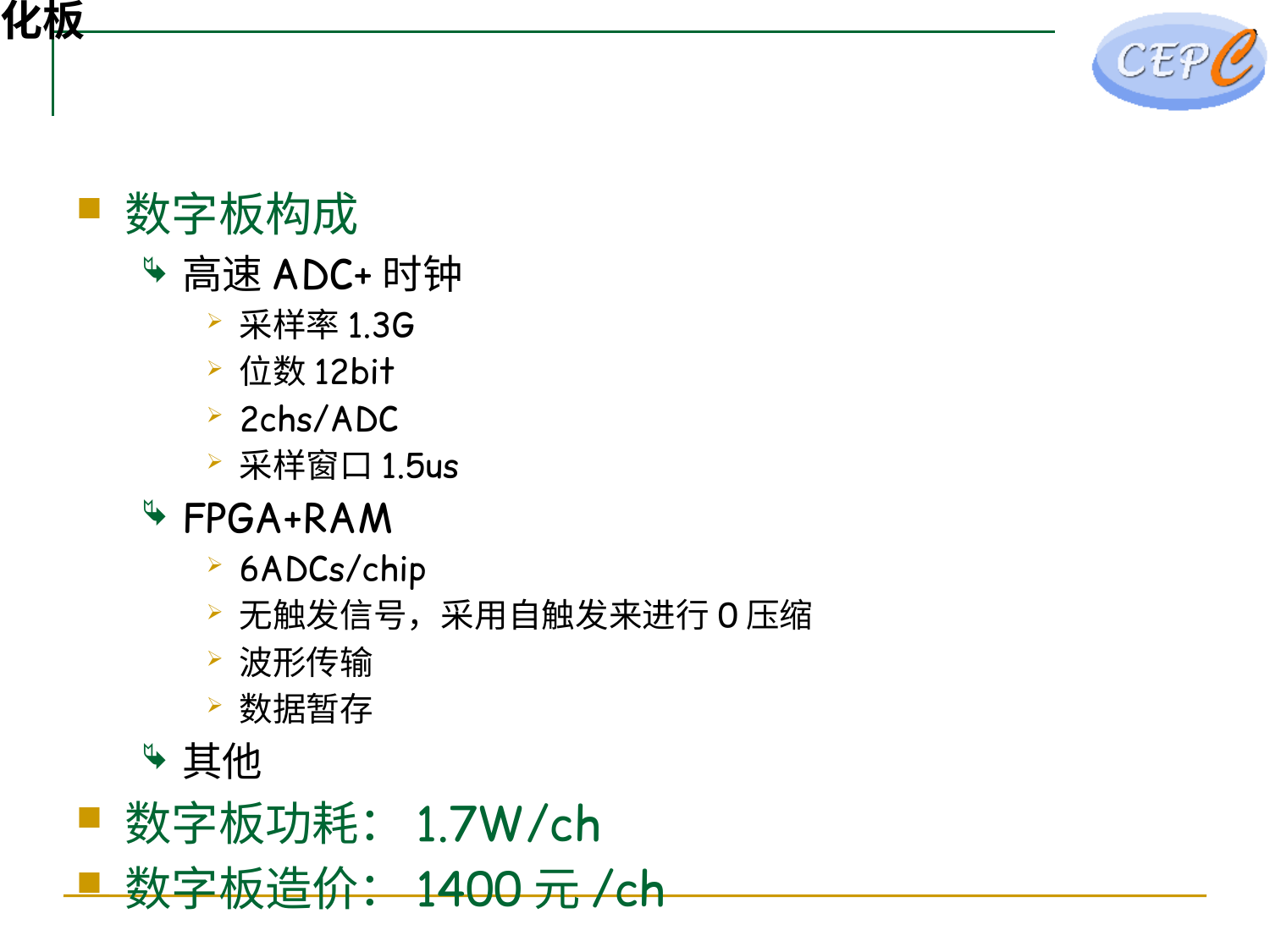

# 数字化板
数字板构成
高速ADC+时钟
采样率1.3G
位数12bit
2chs/ADC
采样窗口1.5us
FPGA+RAM
6ADCs/chip
无触发信号，采用自触发来进行0压缩
波形传输
数据暂存
其他
数字板功耗：1.7W/ch
数字板造价：1400元/ch